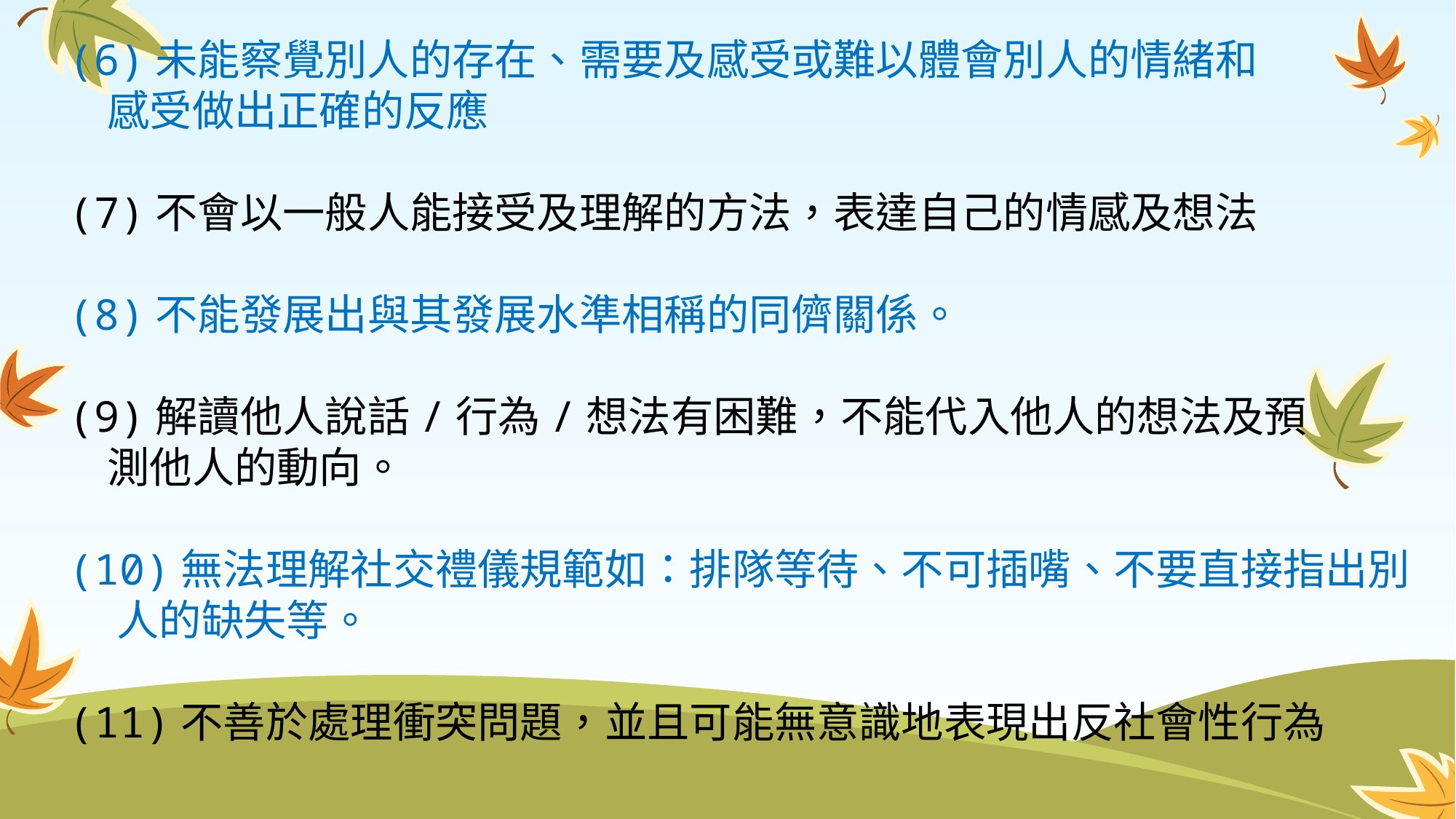

(6)未能察覺別人的存在、需要及感受或難以體會別人的情緒和
   感受做出正確的反應

(7)不會以一般人能接受及理解的方法，表達自己的情感及想法

(8)不能發展出與其發展水準相稱的同儕關係。
(9)解讀他人說話/行為/想法有困難，不能代入他人的想法及預
   測他人的動向。
(10)無法理解社交禮儀規範如：排隊等待、不可插嘴、不要直接指出別
    人的缺失等。
(11)不善於處理衝突問題，並且可能無意識地表現出反社會性行為